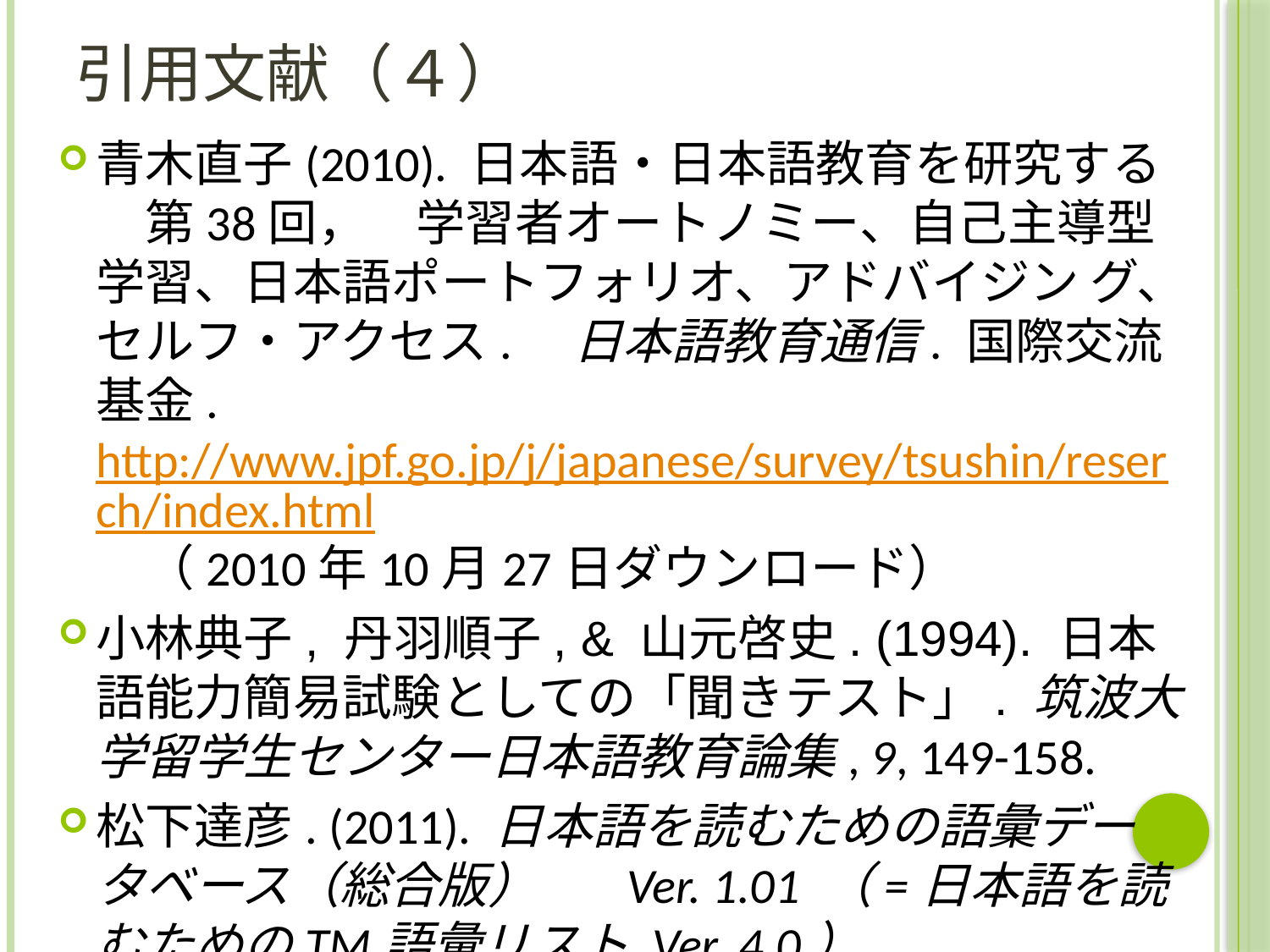

# 引用文献（４）
青木直子(2010). 日本語・日本語教育を研究する　第38回，　学習者オートノミー、自己主導型学習、日本語ポートフォリオ、アドバイジン グ、セルフ・アクセス.　日本語教育通信. 国際交流基金.　http://www.jpf.go.jp/j/japanese/survey/tsushin/reserch/index.html　（2010年10月27日ダウンロード）
小林典子, 丹羽順子, & 山元啓史. (1994). 日本語能力簡易試験としての「聞きテスト」. 筑波大学留学生センター日本語教育論集, 9, 149-158.
松下達彦. (2011). 日本語を読むための語彙データベース（総合版）	 Ver. 1.01 （=日本語を読むためのTM語彙リスト Ver. 4.0）　 http://www.geocities.jp/tatsum2003/